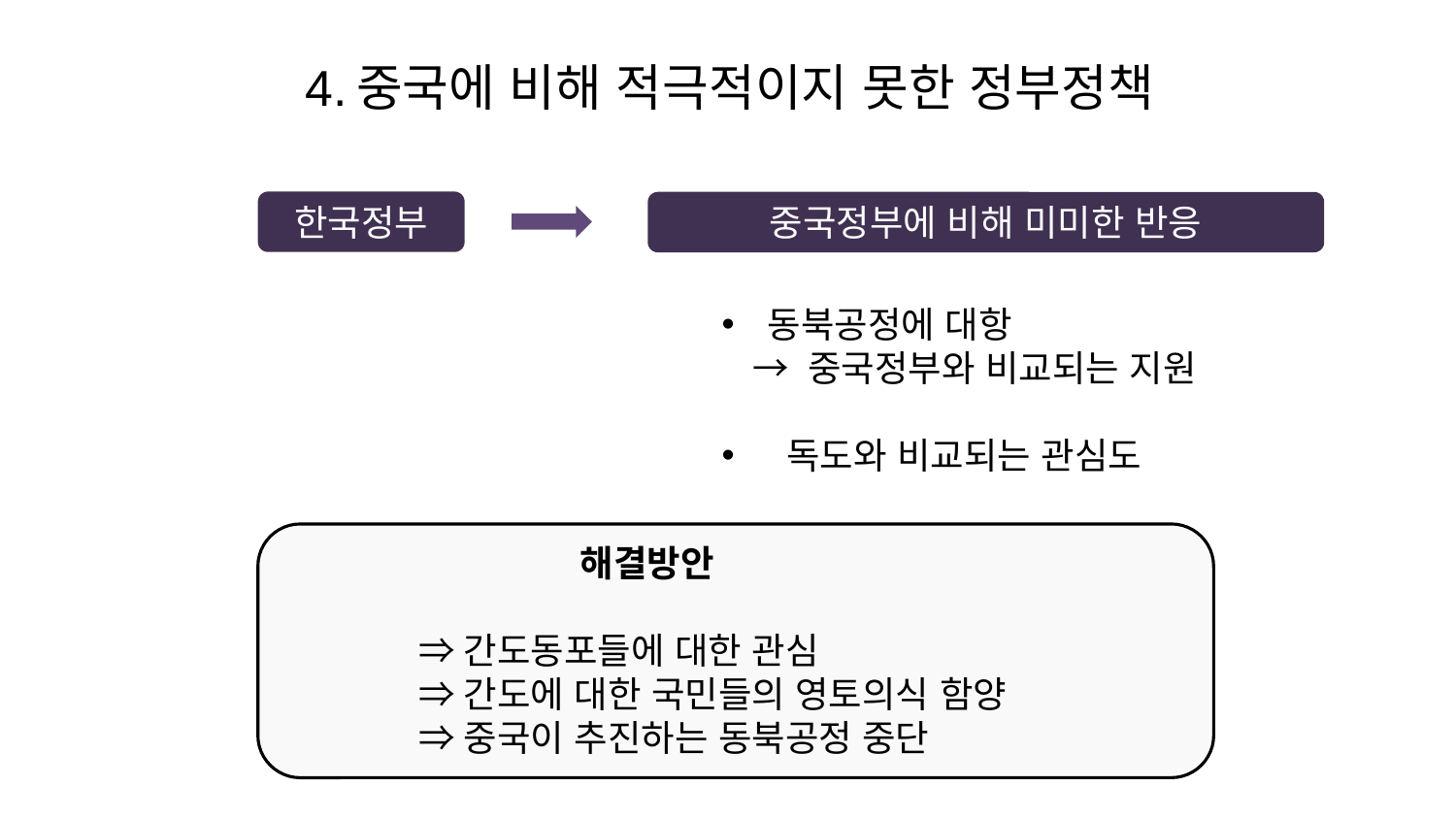

# 4.중국에 비해 적극적이지 못한 정부정책
한국정부
중국정부에 비해 미미한 반응

동북공정에 대항
   → 중국정부와 비교되는 지원

 독도와 비교되는 관심도

                     해결방안

  ⇒간도동포들에 대한 관심
  ⇒간도에 대한 국민들의 영토의식 함양
  ⇒중국이 추진하는 동북공정 중단